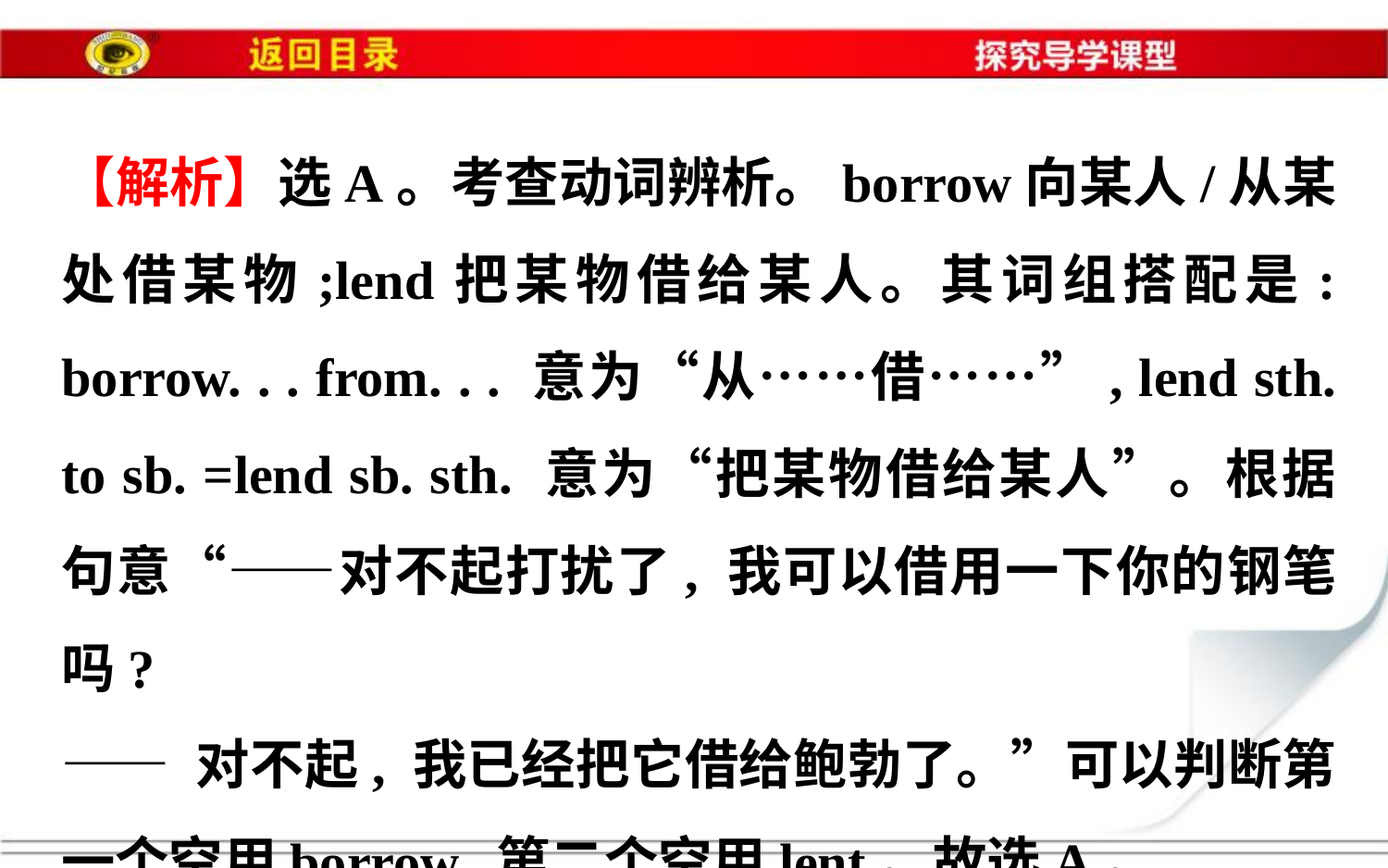

【解析】选A。考查动词辨析。borrow向某人/从某处借某物;lend把某物借给某人。其词组搭配是: borrow. . . from. . . 意为“从……借……”, lend sth. to sb. =lend sb. sth. 意为“把某物借给某人”。根据句意“——对不起打扰了, 我可以借用一下你的钢笔吗?
—— 对不起, 我已经把它借给鲍勃了。”可以判断第一个空用borrow, 第二个空用lent。故选A。